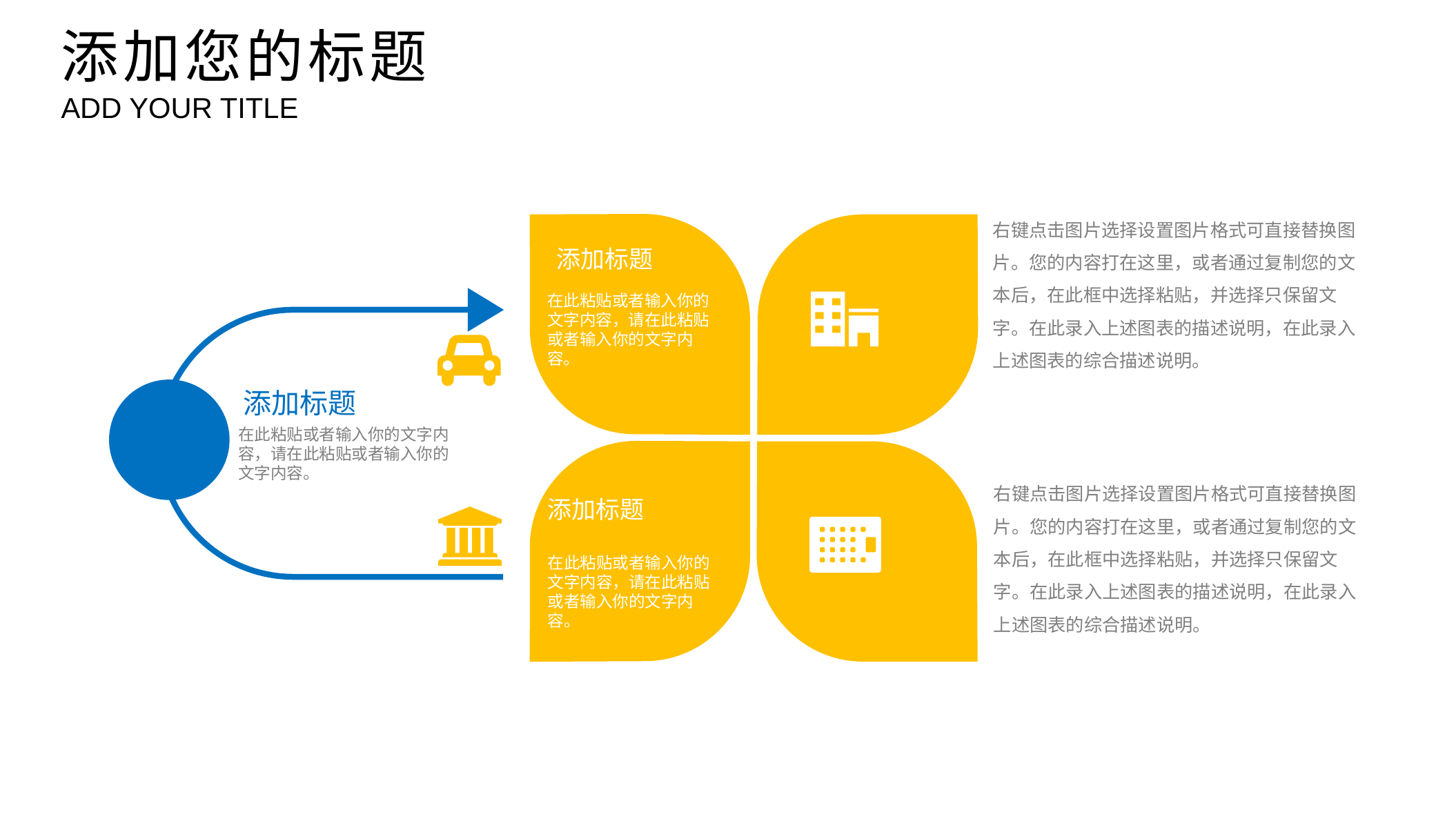

添加您的标题
ADD YOUR TITLE

右键点击图片选择设置图片格式可直接替换图片。您的内容打在这里，或者通过复制您的文本后，在此框中选择粘贴，并选择只保留文字。在此录入上述图表的描述说明，在此录入上述图表的综合描述说明。
添加标题

在此粘贴或者输入你的文字内容，请在此粘贴或者输入你的文字内容。

添加标题

在此粘贴或者输入你的文字内容，请在此粘贴或者输入你的文字内容。
右键点击图片选择设置图片格式可直接替换图片。您的内容打在这里，或者通过复制您的文本后，在此框中选择粘贴，并选择只保留文字。在此录入上述图表的描述说明，在此录入上述图表的综合描述说明。
添加标题

在此粘贴或者输入你的文字内容，请在此粘贴或者输入你的文字内容。